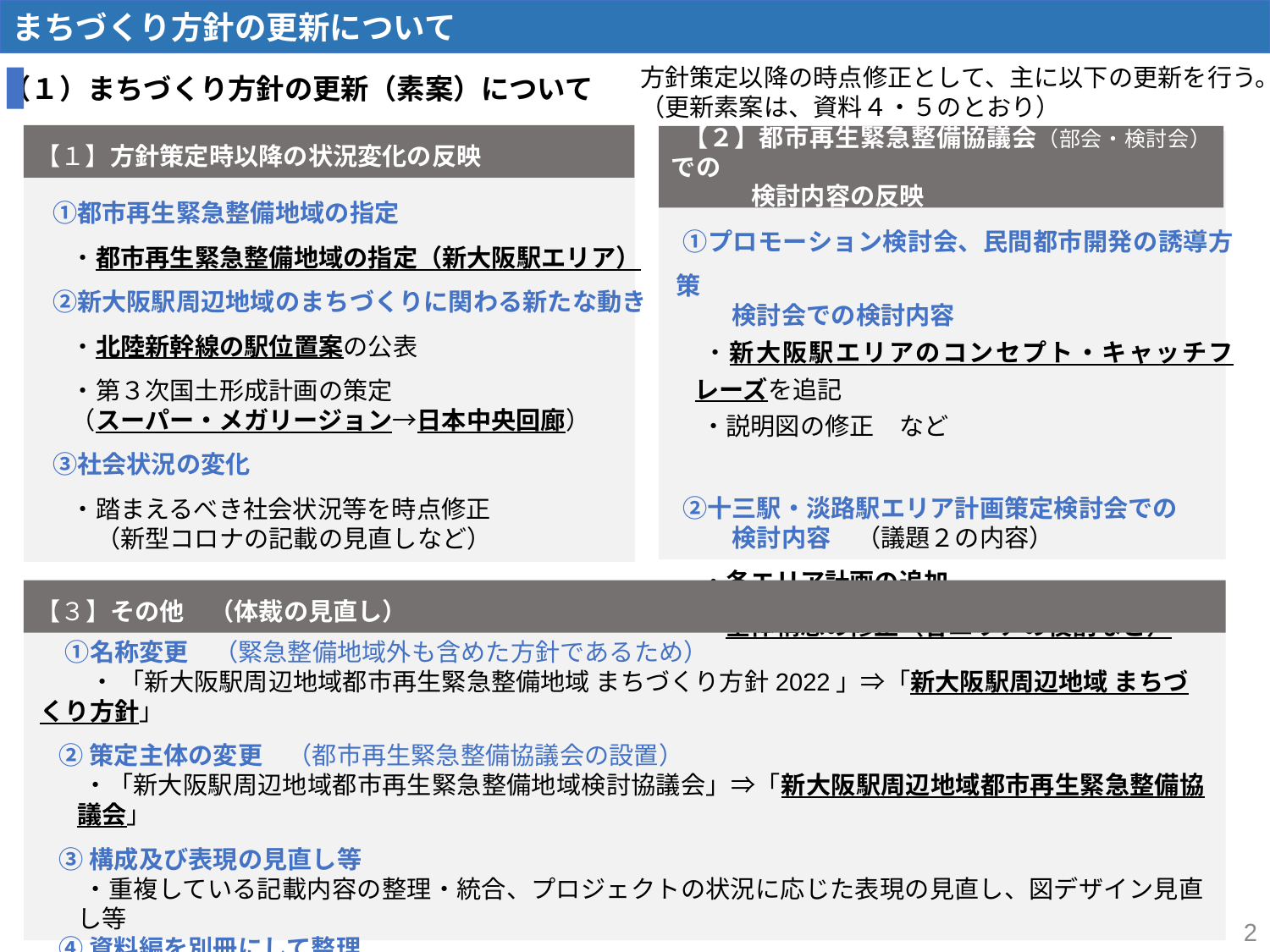

まちづくり方針の更新について
資料２－１
方針策定以降の時点修正として、主に以下の更新を行う。
（更新素案は、資料４・５のとおり）
（１）まちづくり方針の更新（素案）について

【１】方針策定時以降の状況変化の反映
 【２】都市再生緊急整備協議会（部会・検討会）での
　　　 検討内容の反映

　①プロモーション検討会、民間都市開発の誘導方策
　　　検討会での検討内容
　・新大阪駅エリアのコンセプト・キャッチフレーズを追記
　・説明図の修正　など

　②十三駅・淡路駅エリア計画策定検討会での
　　　検討内容　（議題２の内容）
　・各エリア計画の追加
　・全体構想の修正（各エリアの役割など）
　①都市再生緊急整備地域の指定
　・都市再生緊急整備地域の指定（新大阪駅エリア）
　②新大阪駅周辺地域のまちづくりに関わる新たな動き
　・北陸新幹線の駅位置案の公表
　・第３次国土形成計画の策定
　（スーパー・メガリージョン→日本中央回廊）
　③社会状況の変化
　・踏まえるべき社会状況等を時点修正
　　（新型コロナの記載の見直しなど）
【３】その他　（体裁の見直し）

　①名称変更　（緊急整備地域外も含めた方針であるため）
　　・ 「新大阪駅周辺地域都市再生緊急整備地域 まちづくり方針2022」⇒「新大阪駅周辺地域 まちづくり方針」
②策定主体の変更　（都市再生緊急整備協議会の設置）
　・「新大阪駅周辺地域都市再生緊急整備地域検討協議会」⇒「新大阪駅周辺地域都市再生緊急整備協議会」
③構成及び表現の見直し等
　・重複している記載内容の整理・統合、プロジェクトの状況に応じた表現の見直し、図デザイン見直し等
④資料編を別冊にして整理
　・コラム等の参考資料を簡略化し、詳細は資料編に移動
2